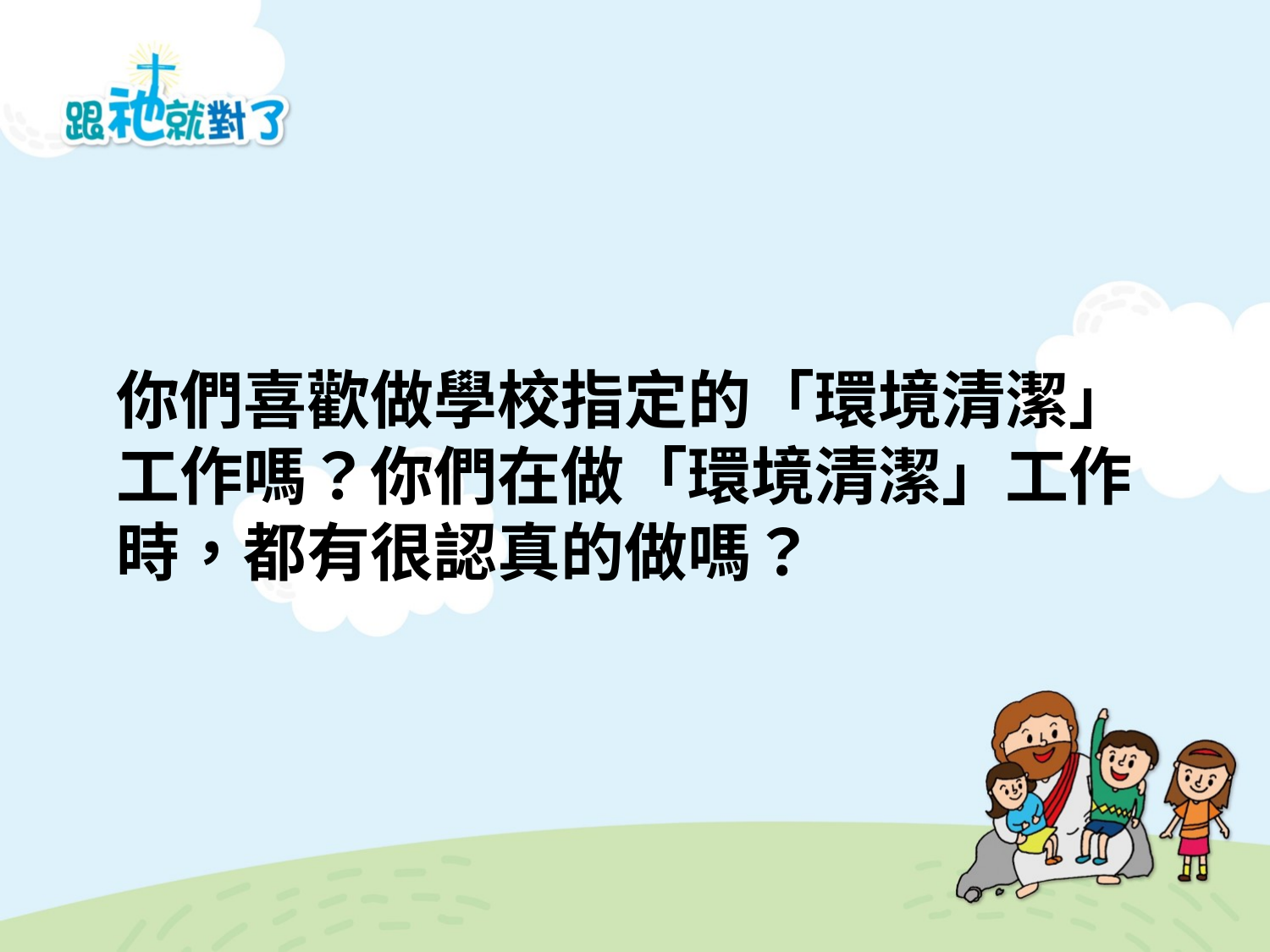

你們喜歡做學校指定的「環境清潔」工作嗎？你們在做「環境清潔」工作時，都有很認真的做嗎？